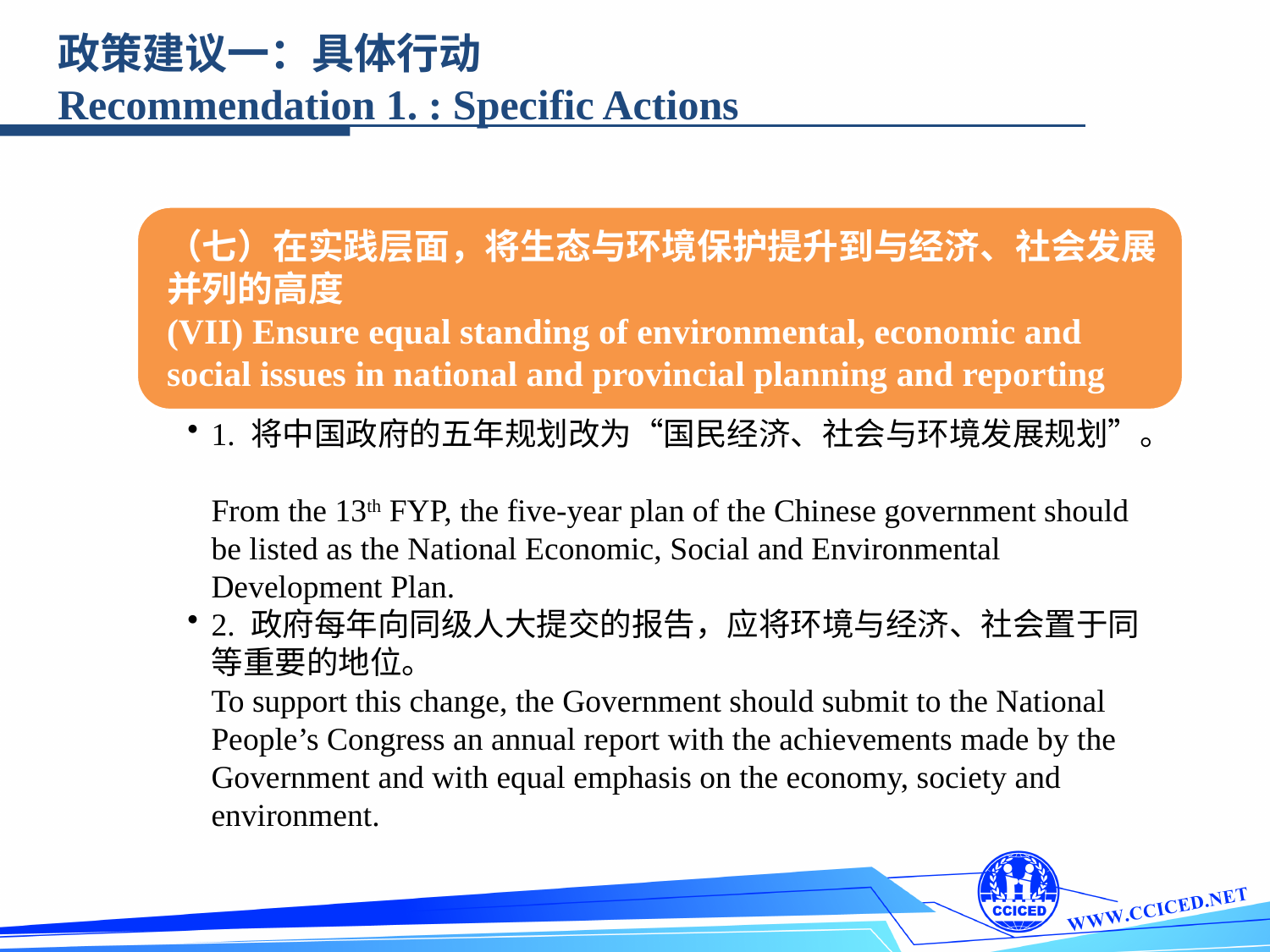

政策建议一：具体行动
Recommendation 1. : Specific Actions
（七）在实践层面，将生态与环境保护提升到与经济、社会发展并列的高度
(VII) Ensure equal standing of environmental, economic and social issues in national and provincial planning and reporting
1. 将中国政府的五年规划改为“国民经济、社会与环境发展规划”。
From the 13th FYP, the five-year plan of the Chinese government should be listed as the National Economic, Social and Environmental Development Plan.
2. 政府每年向同级人大提交的报告，应将环境与经济、社会置于同等重要的地位。
To support this change, the Government should submit to the National People’s Congress an annual report with the achievements made by the Government and with equal emphasis on the economy, society and environment.